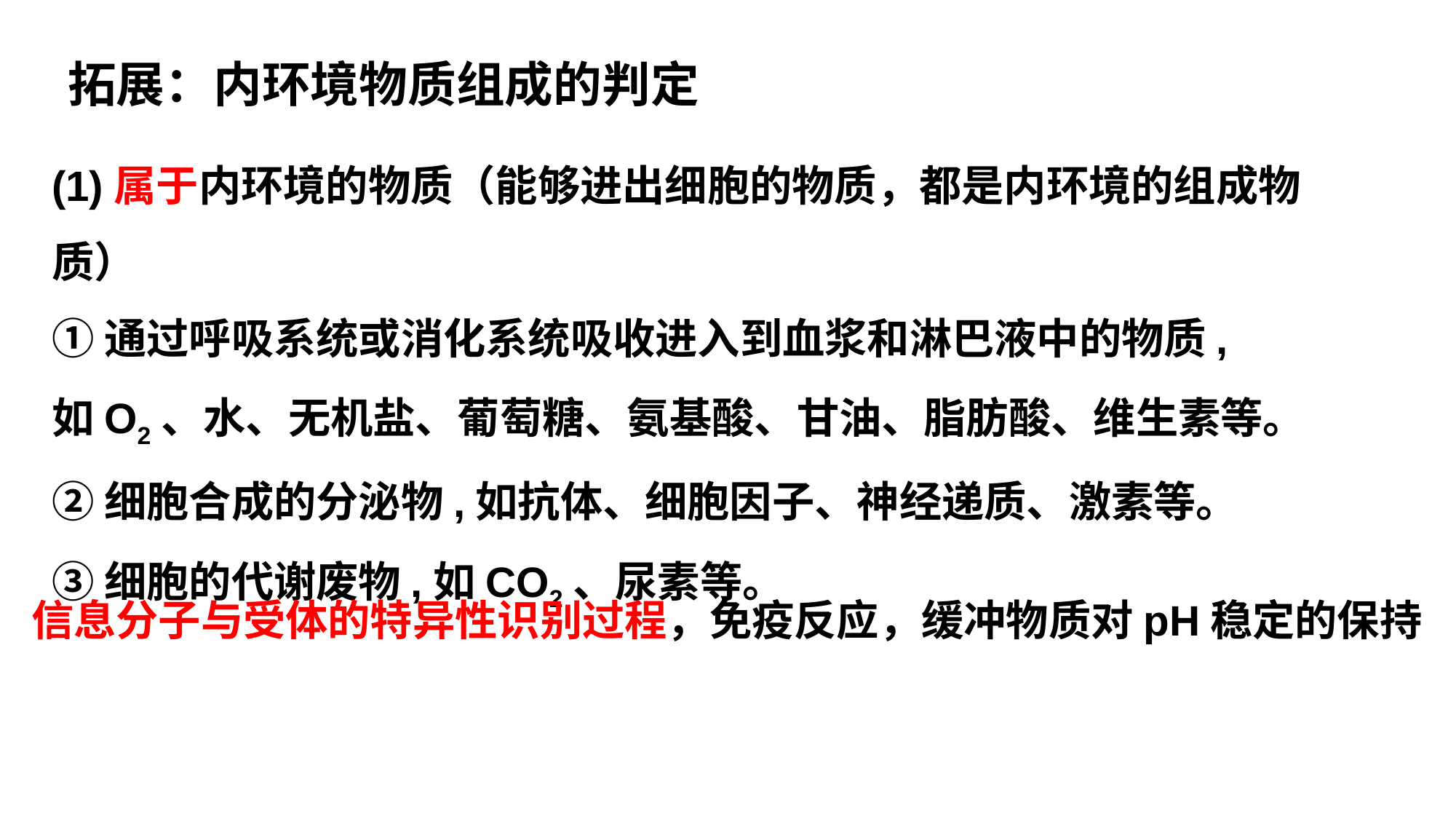

拓展：内环境物质组成的判定
(1)属于内环境的物质（能够进出细胞的物质，都是内环境的组成物质）
①通过呼吸系统或消化系统吸收进入到血浆和淋巴液中的物质,
如O2、水、无机盐、葡萄糖、氨基酸、甘油、脂肪酸、维生素等。
②细胞合成的分泌物,如抗体、细胞因子、神经递质、激素等。
③细胞的代谢废物,如CO2、尿素等。

信息分子与受体的特异性识别过程，免疫反应，缓冲物质对pH稳定的保持